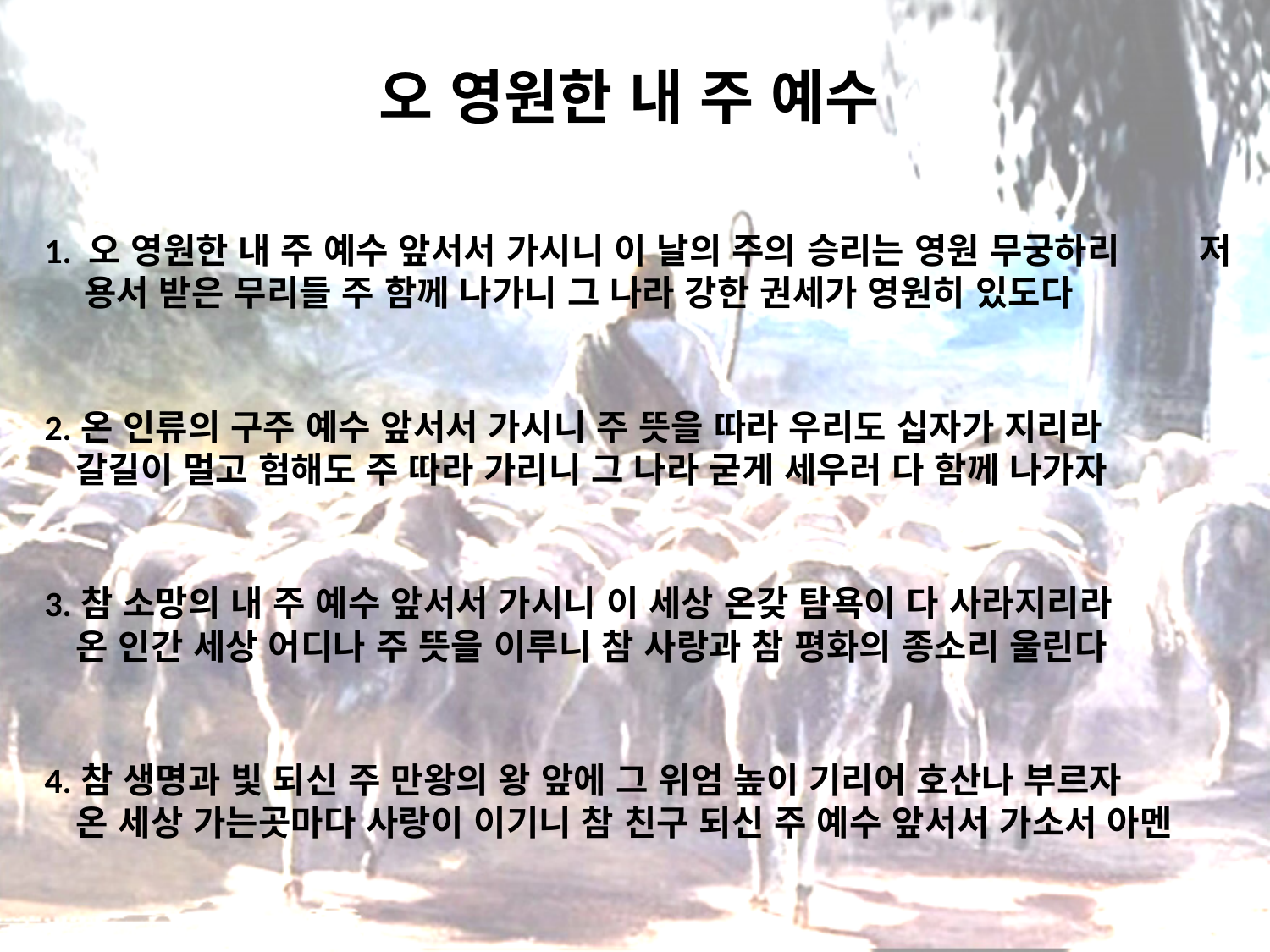

# 오 영원한 내 주 예수
1. 오 영원한 내 주 예수 앞서서 가시니 이 날의 주의 승리는 영원 무궁하리        저 용서 받은 무리들 주 함께 나가니 그 나라 강한 권세가 영원히 있도다
2.온 인류의 구주 예수 앞서서 가시니 주 뜻을 따라 우리도 십자가 지리라
갈길이 멀고 험해도 주 따라 가리니 그 나라 굳게 세우러 다 함께 나가자
3.참 소망의 내 주 예수 앞서서 가시니 이 세상 온갖 탐욕이 다 사라지리라
온 인간 세상 어디나 주 뜻을 이루니 참 사랑과 참 평화의 종소리 울린다
4.참 생명과 빛 되신 주 만왕의 왕 앞에 그 위엄 높이 기리어 호산나 부르자
온 세상 가는곳마다 사랑이 이기니 참 친구 되신 주 예수 앞서서 가소서 아멘